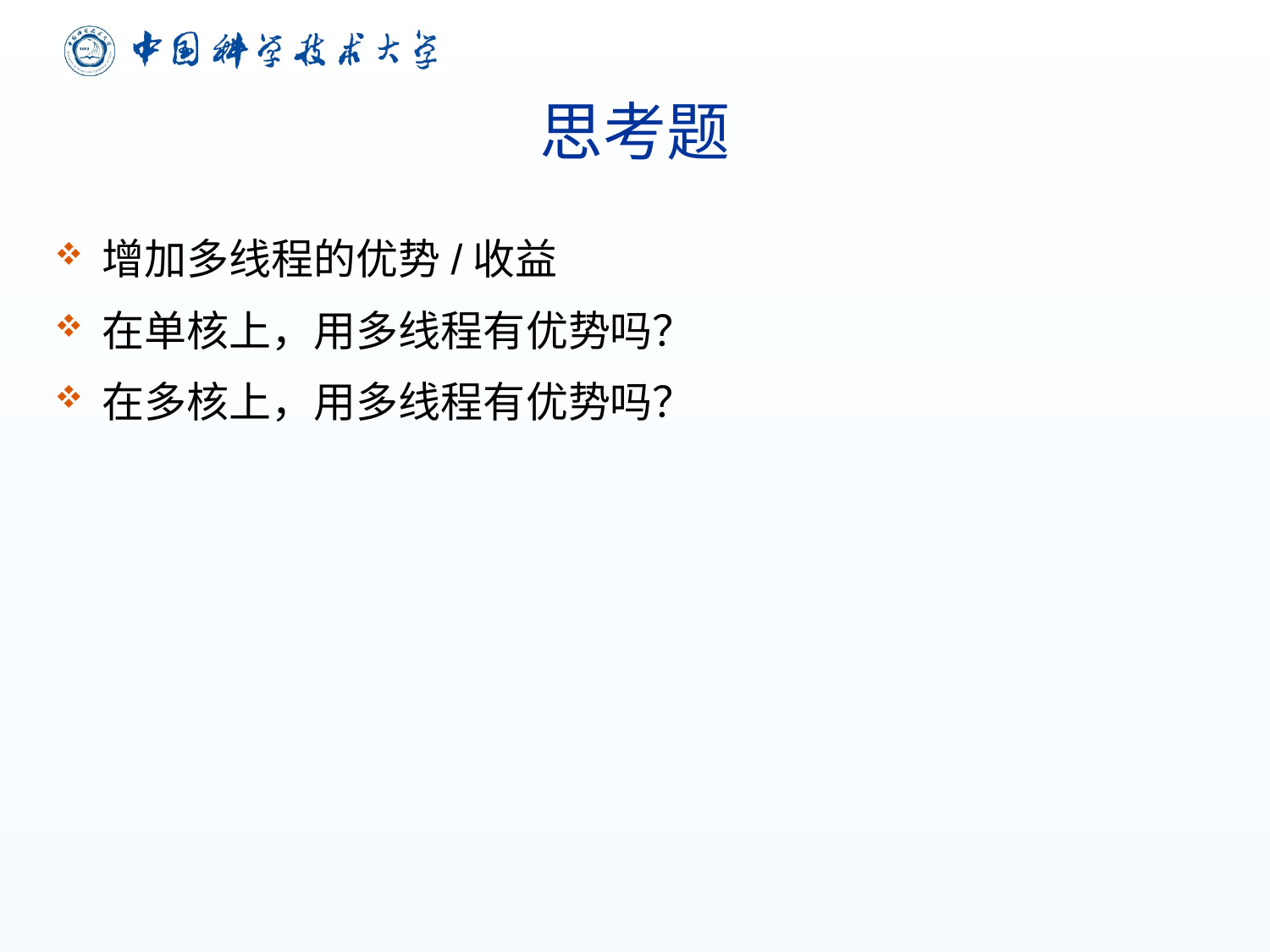

# 思考题
增加多线程的优势/收益
在单核上，用多线程有优势吗？
在多核上，用多线程有优势吗？